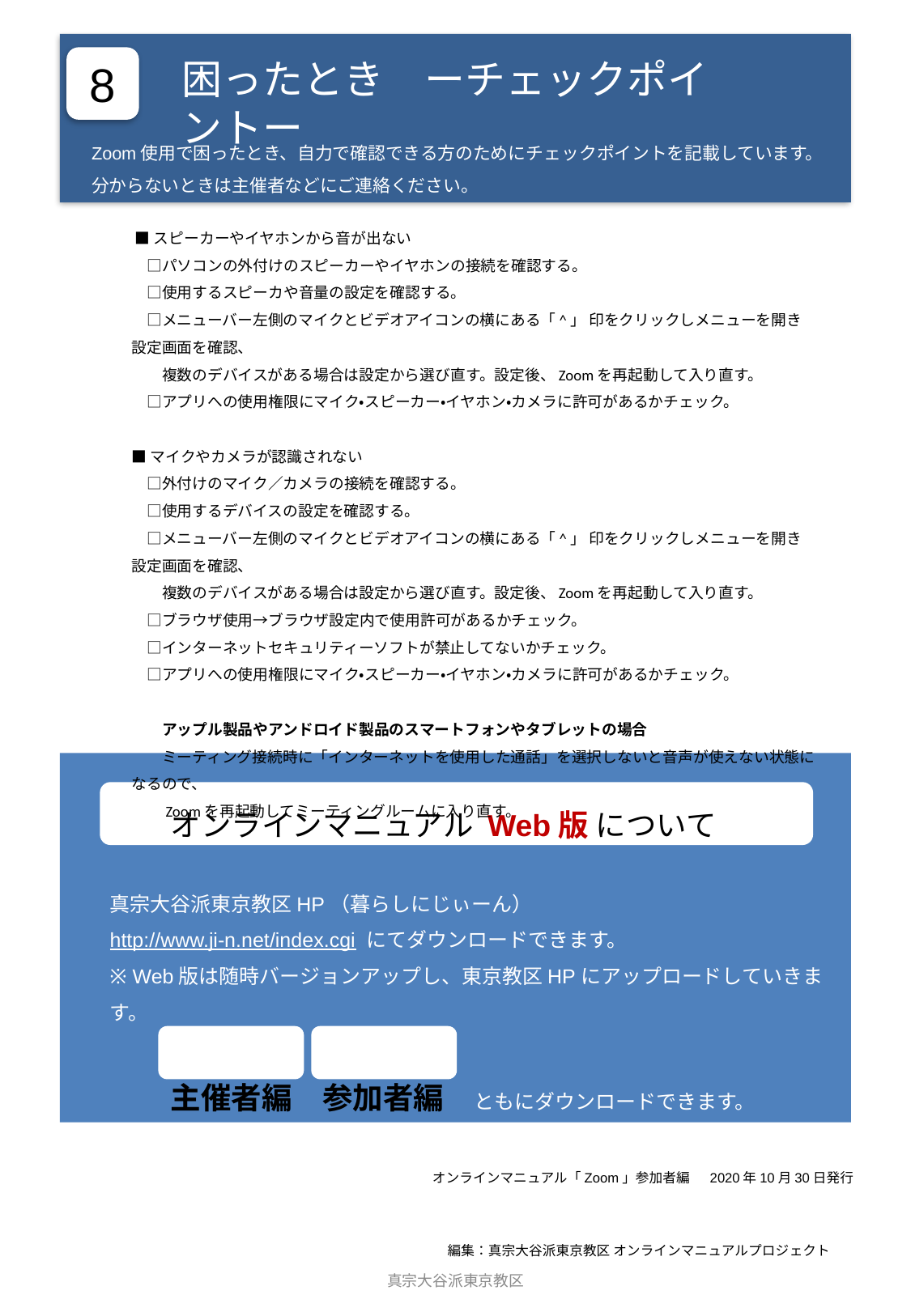

8
困ったとき　ーチェックポイントー
Zoom使用で困ったとき、自力で確認できる方のためにチェックポイントを記載しています。
分からないときは主催者などにご連絡ください。
 ■スピーカーやイヤホンから音が出ない
　□パソコンの外付けのスピーカーやイヤホンの接続を確認する。
　□使用するスピーカや音量の設定を確認する。
　□メニューバー左側のマイクとビデオアイコンの横にある「^」 印をクリックしメニューを開き設定画面を確認、
　　複数のデバイスがある場合は設定から選び直す。設定後、Zoomを再起動して入り直す。
　□アプリへの使用権限にマイク・スピーカー・イヤホン・カメラに許可があるかチェック。

■マイクやカメラが認識されない
　□外付けのマイク／カメラの接続を確認する。
　□使用するデバイスの設定を確認する。
　□メニューバー左側のマイクとビデオアイコンの横にある「^」 印をクリックしメニューを開き設定画面を確認、
　　複数のデバイスがある場合は設定から選び直す。設定後、Zoomを再起動して入り直す。
　□ブラウザ使用→ブラウザ設定内で使用許可があるかチェック。
　□インターネットセキュリティーソフトが禁止してないかチェック。
　□アプリへの使用権限にマイク・スピーカー・イヤホン・カメラに許可があるかチェック。

　　アップル製品やアンドロイド製品のスマートフォンやタブレットの場合
　　ミーティング接続時に「インターネットを使用した通話」を選択しないと音声が使えない状態になるので、
　　Zoomを再起動してミーティングルームに入り直す。

　　オンラインマニュアル Web版 について

真宗大谷派東京教区HP（暮らしにじぃーん）
http://www.ji-n.net/index.cgi にてダウンロードできます。
※ Web版は随時バージョンアップし、東京教区HPにアップロードしていきます。

　　主催者編　参加者編　ともにダウンロードできます。

　オンラインマニュアル「Zoom」参加者編　 2020年10月30日発行

　     編集：真宗大谷派東京教区 オンラインマニュアルプロジェクト
真宗大谷派東京教区